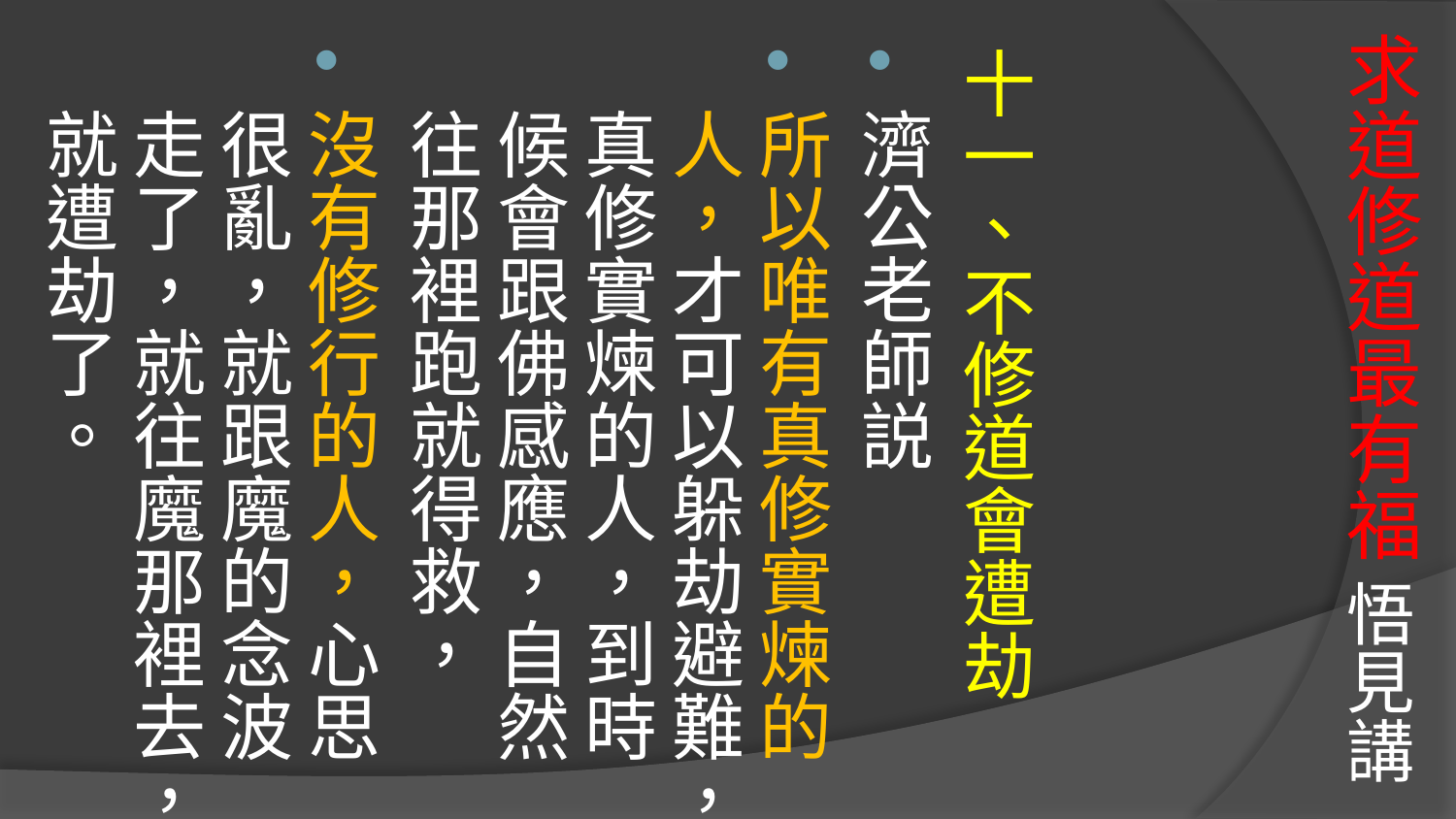

# 求道修道最有福 悟見講
十一、不修道會遭劫
濟公老師説
所以唯有真修實煉的人，才可以躲劫避難，真修實煉的人，到時候會跟佛感應，自然往那裡跑就得救，
沒有修行的人，心思很亂，就跟魔的念波走了，就往魔那裡去，就遭劫了。